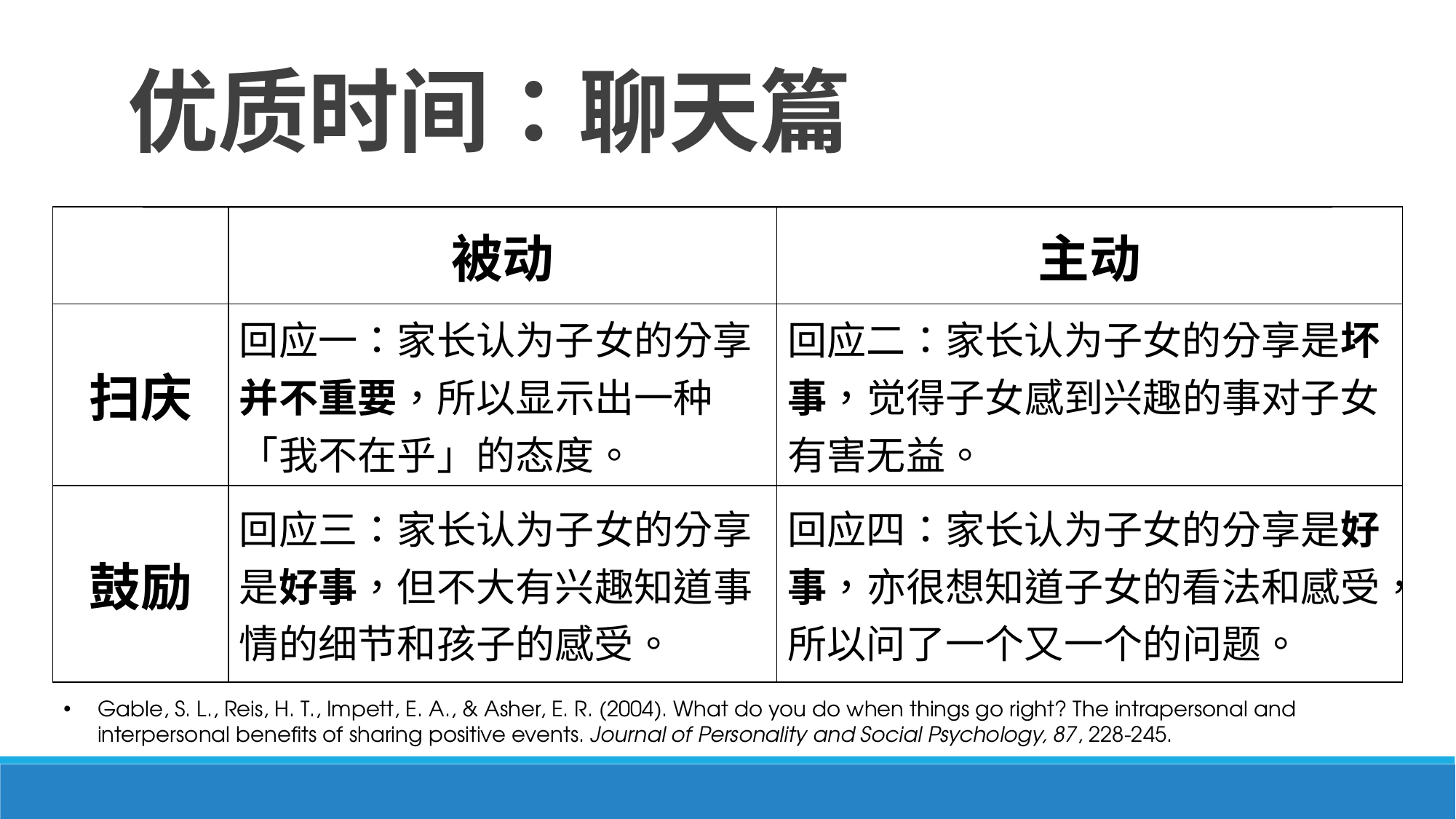

# 优质时间：聊天篇
|  | 被动 | 主动 |
| --- | --- | --- |
| 扫庆 | 回应一：家长认为子女的分享并不重要，所以显示出一种「我不在乎」的态度。 | 回应二：家长认为子女的分享是坏事，觉得子女感到兴趣的事对子女有害无益。 |
| 鼓励 | 回应三：家长认为子女的分享是好事，但不大有兴趣知道事情的细节和孩子的感受。 | 回应四：家长认为子女的分享是好事，亦很想知道子女的看法和感受，所以问了一个又一个的问题。 |
Gable, S. L., Reis, H. T., Impett, E. A., & Asher, E. R. (2004). What do you do when things go right? The intrapersonal and interpersonal benefits of sharing positive events. Journal of Personality and Social Psychology, 87, 228-245.